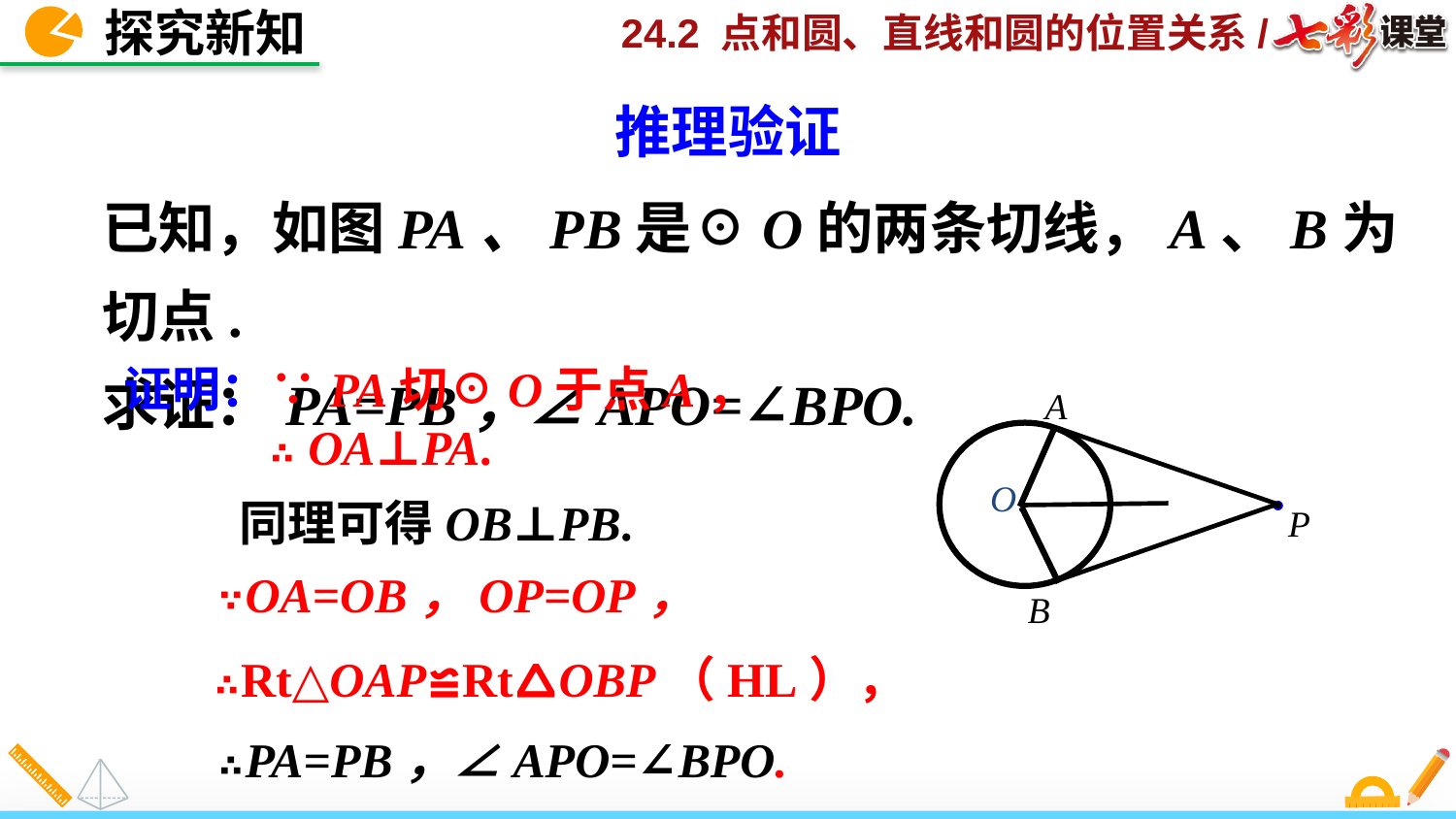

探究新知

推理验证
已知，如图PA、PB是☉O的两条切线，A、B为切点.
求证：PA=PB，∠APO=∠BPO.
证明：∵PA切☉O于点A，
            ∴ OA⊥PA.
A

B

O.
P

同理可得OB⊥PB.
∵OA=OB，OP=OP，
∴Rt△OAP≌Rt△OBP（HL），
∴PA=PB，∠APO=∠BPO.